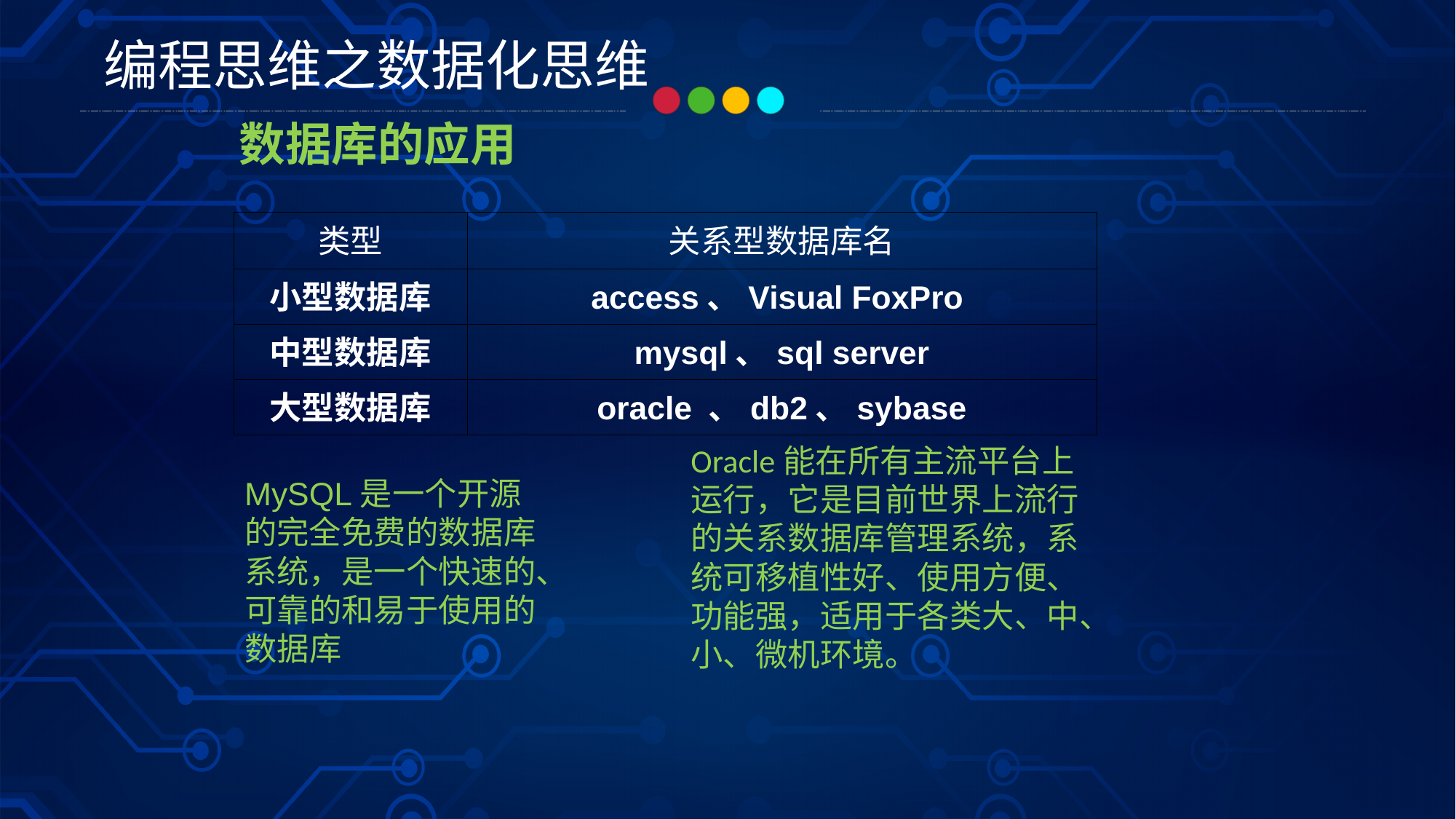

编程思维之数据化思维
# 数据库的应用
| 类型 | 关系型数据库名 |
| --- | --- |
| 小型数据库 | access、Visual FoxPro |
| 中型数据库 | mysql、sql server |
| 大型数据库 | oracle 、db2、sybase |
Oracle能在所有主流平台上运行，它是目前世界上流行的关系数据库管理系统，系统可移植性好、使用方便、功能强，适用于各类大、中、小、微机环境。
MySQL是一个开源的完全免费的数据库系统，是一个快速的、可靠的和易于使用的数据库